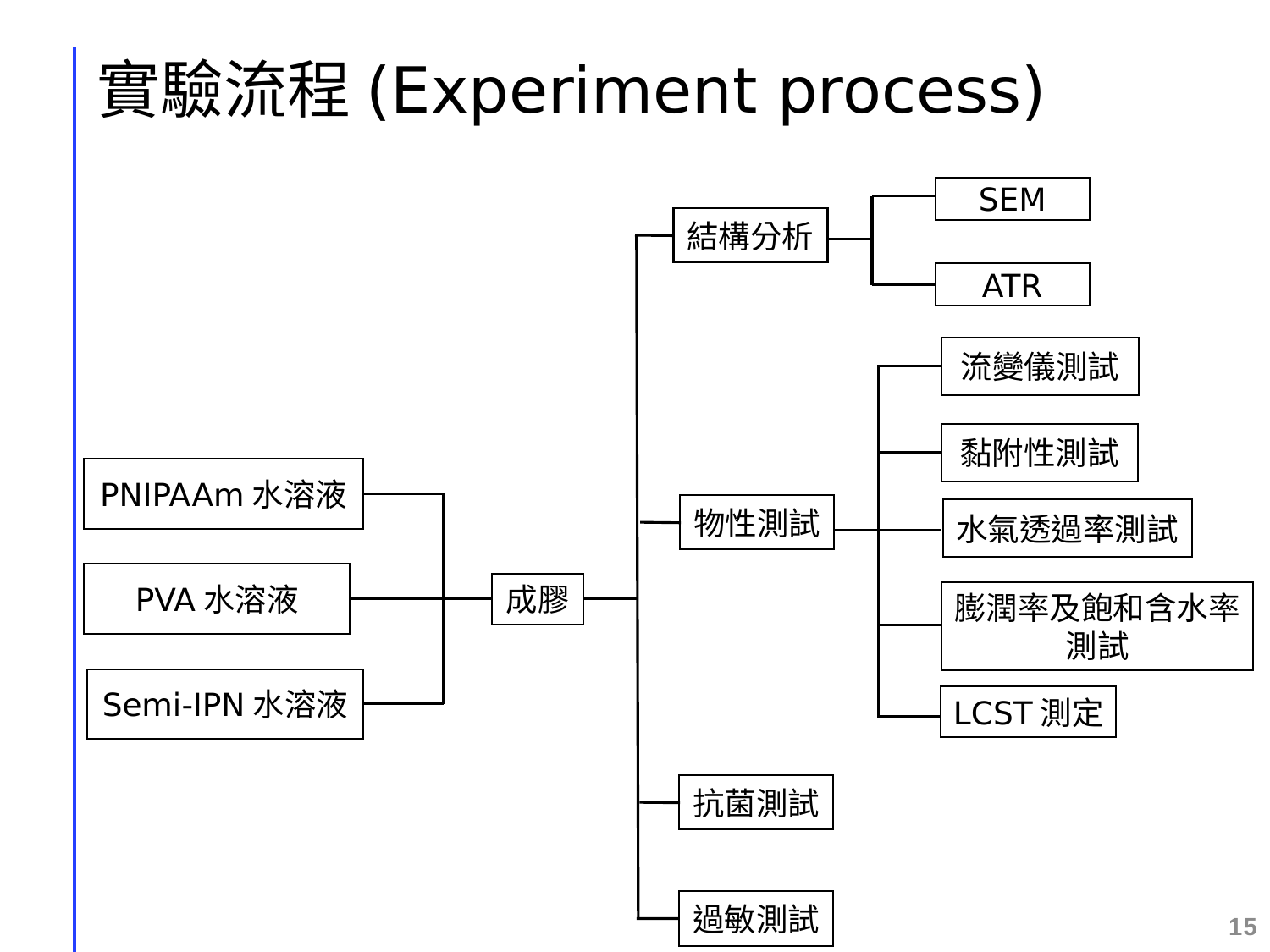

# 實驗流程(Experiment process)
SEM
結構分析
ATR
流變儀測試
黏附性測試
PNIPAAm水溶液
物性測試
水氣透過率測試
PVA水溶液
成膠
膨潤率及飽和含水率測試
Semi-IPN水溶液
LCST測定
抗菌測試
過敏測試
15